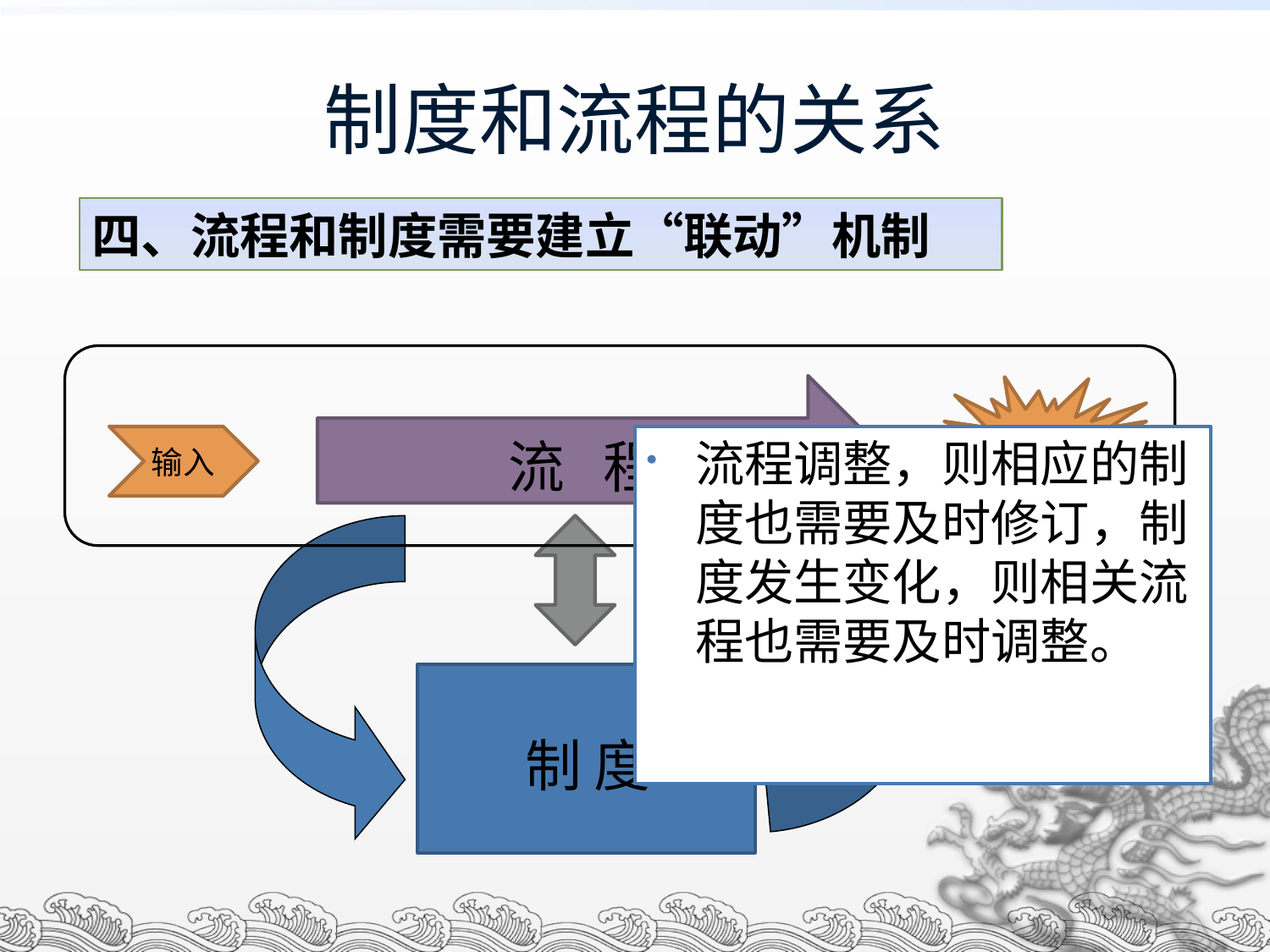

制度和流程的关系
四、流程和制度需要建立“联动”机制

目标
流   程
流程调整，则相应的制度也需要及时修订，制度发生变化，则相关流程也需要及时调整。

输入

 制 度